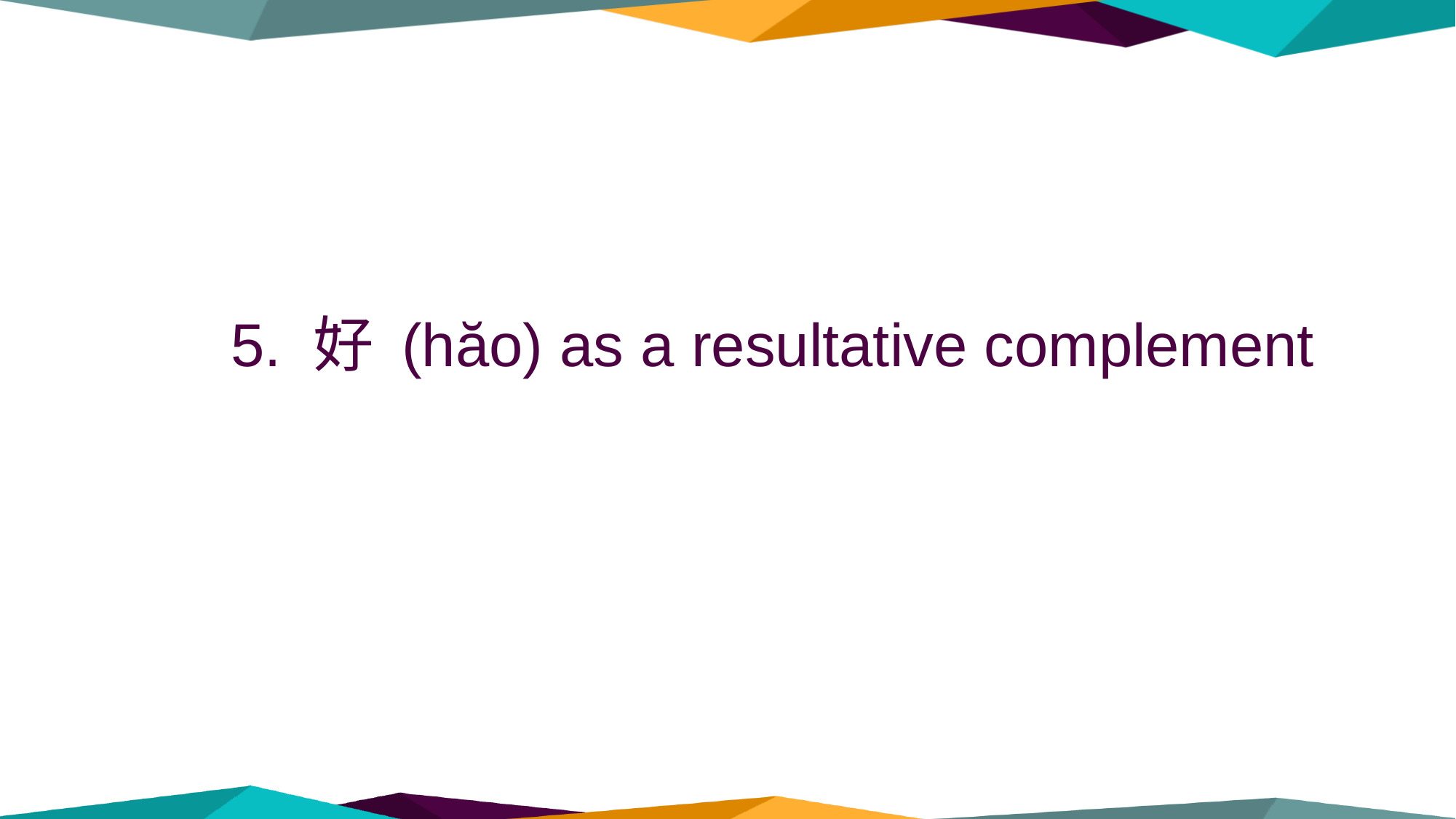

5. 好 (hăo) as a resultative complement